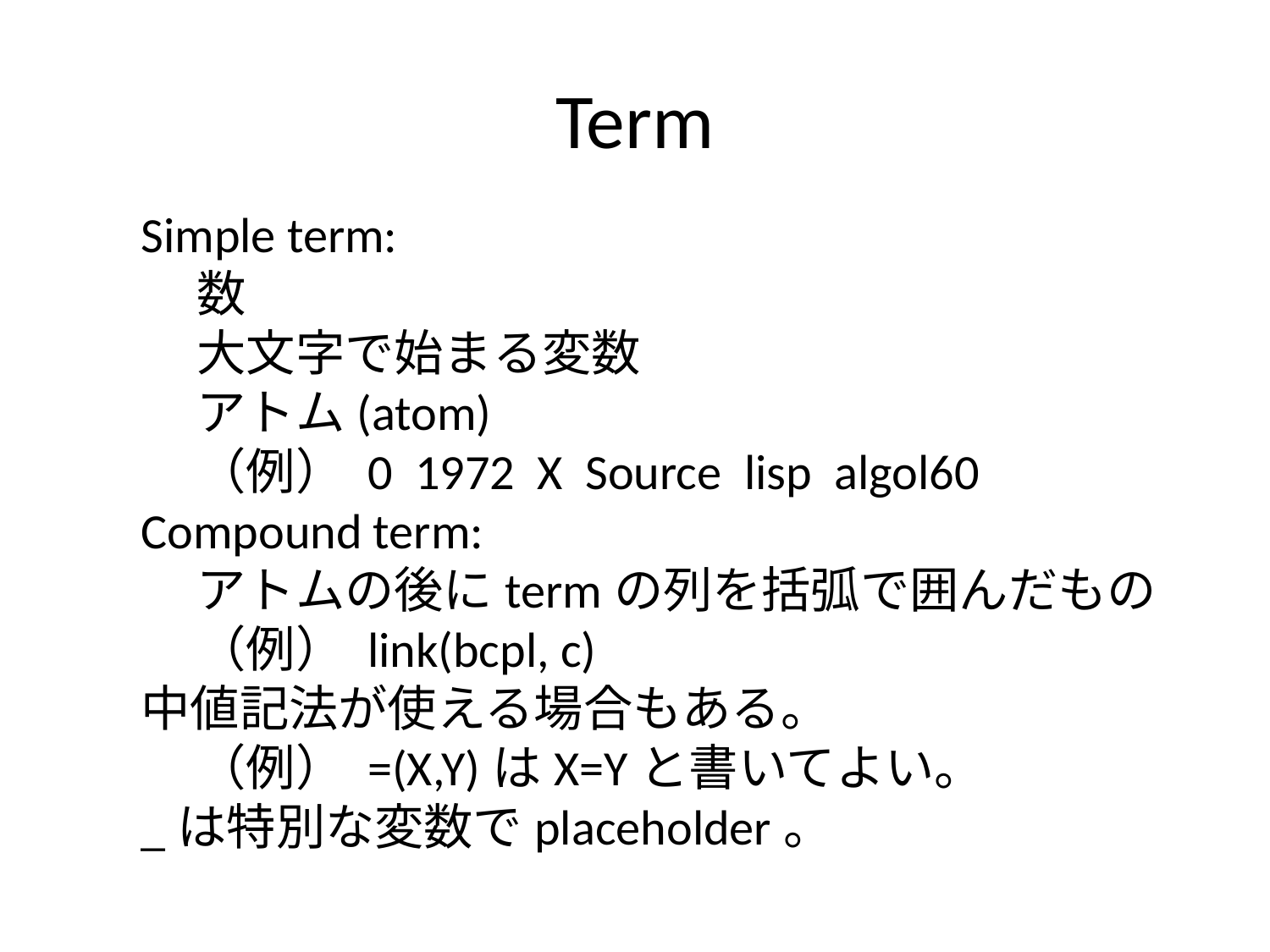

# Term
Simple term:
    数
    大文字で始まる変数
    アトム(atom)
    （例） 0  1972  X  Source  lisp  algol60
Compound term:
    アトムの後にtermの列を括弧で囲んだもの
    （例） link(bcpl, c)
中値記法が使える場合もある。
    （例） =(X,Y)はX=Yと書いてよい。
_は特別な変数でplaceholder。